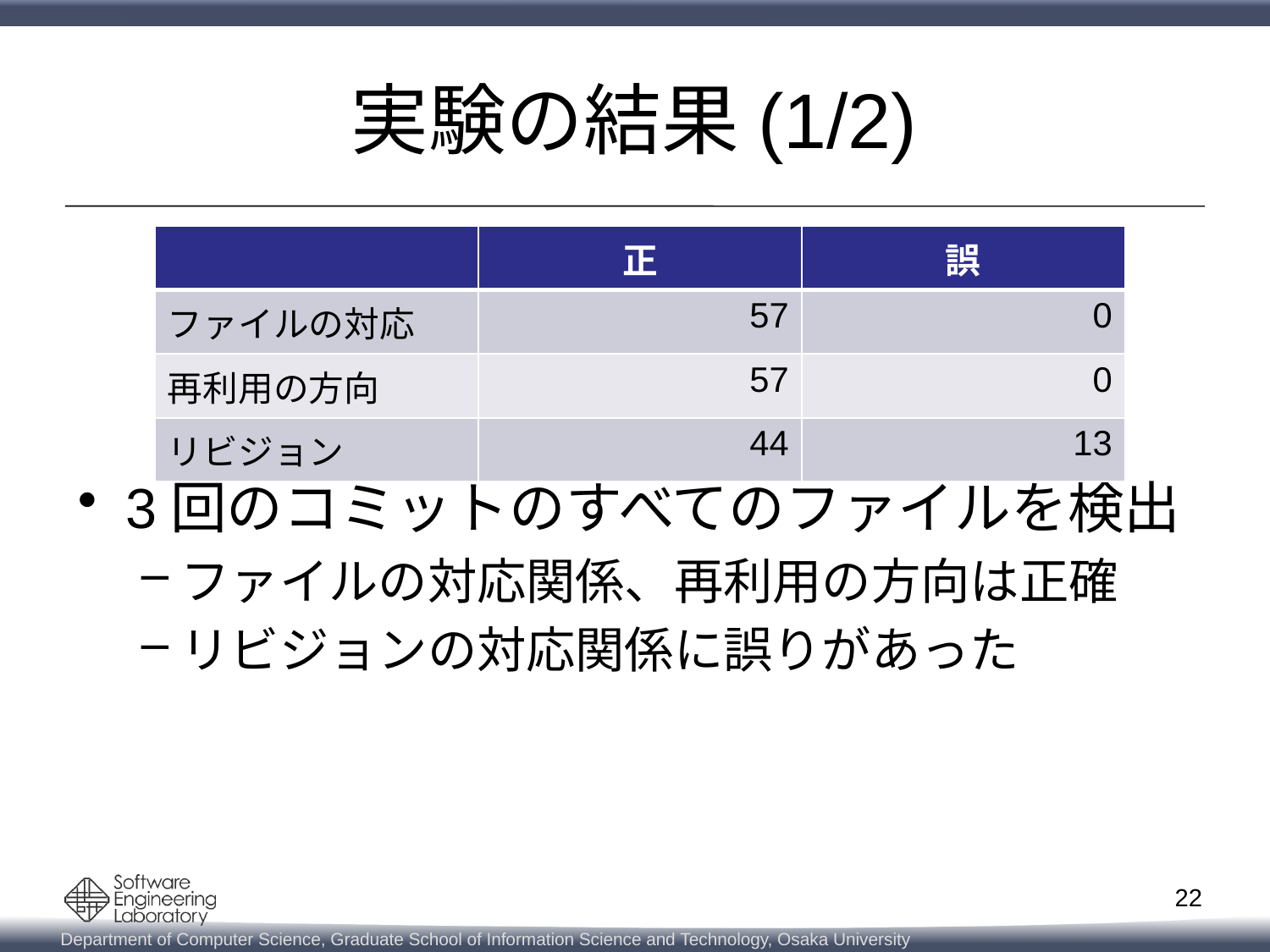

# 実験の結果(1/2)
|  | 正 | 誤 |
| --- | --- | --- |
| ファイルの対応 | 57 | 0 |
| 再利用の方向 | 57 | 0 |
| リビジョン | 44 | 13 |
3回のコミットのすべてのファイルを検出
ファイルの対応関係、再利用の方向は正確
リビジョンの対応関係に誤りがあった

22